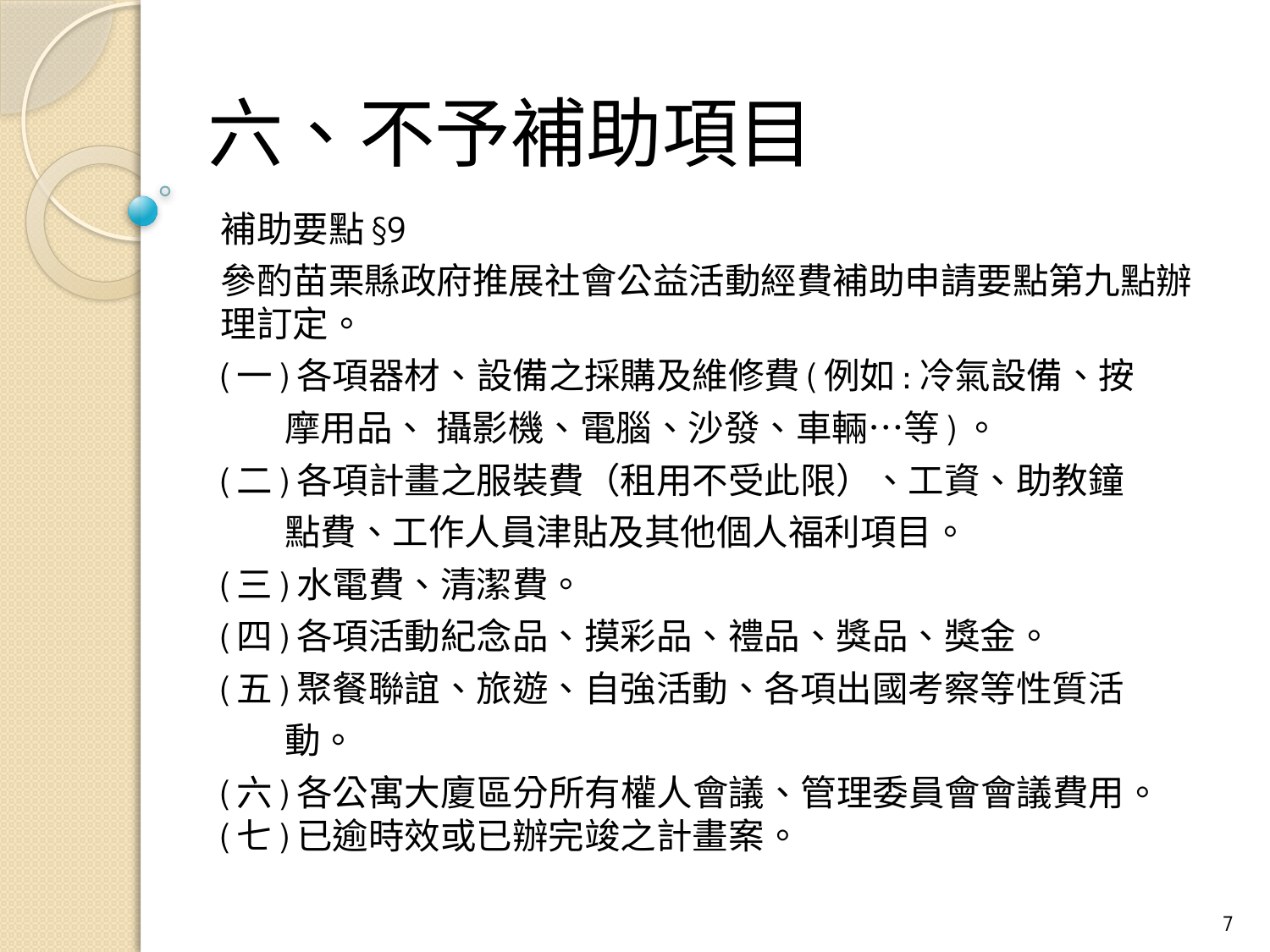

# 六、不予補助項目
補助要點§9
參酌苗栗縣政府推展社會公益活動經費補助申請要點第九點辦理訂定。
(一)各項器材、設備之採購及維修費(例如:冷氣設備、按
       摩用品、 攝影機、電腦、沙發、車輛…等)。
(二)各項計畫之服裝費（租用不受此限）、工資、助教鐘
       點費、工作人員津貼及其他個人福利項目。
(三)水電費、清潔費。
(四)各項活動紀念品、摸彩品、禮品、獎品、獎金。
(五)聚餐聯誼、旅遊、自強活動、各項出國考察等性質活
       動。
(六)各公寓大廈區分所有權人會議、管理委員會會議費用。(七)已逾時效或已辦完竣之計畫案。

7